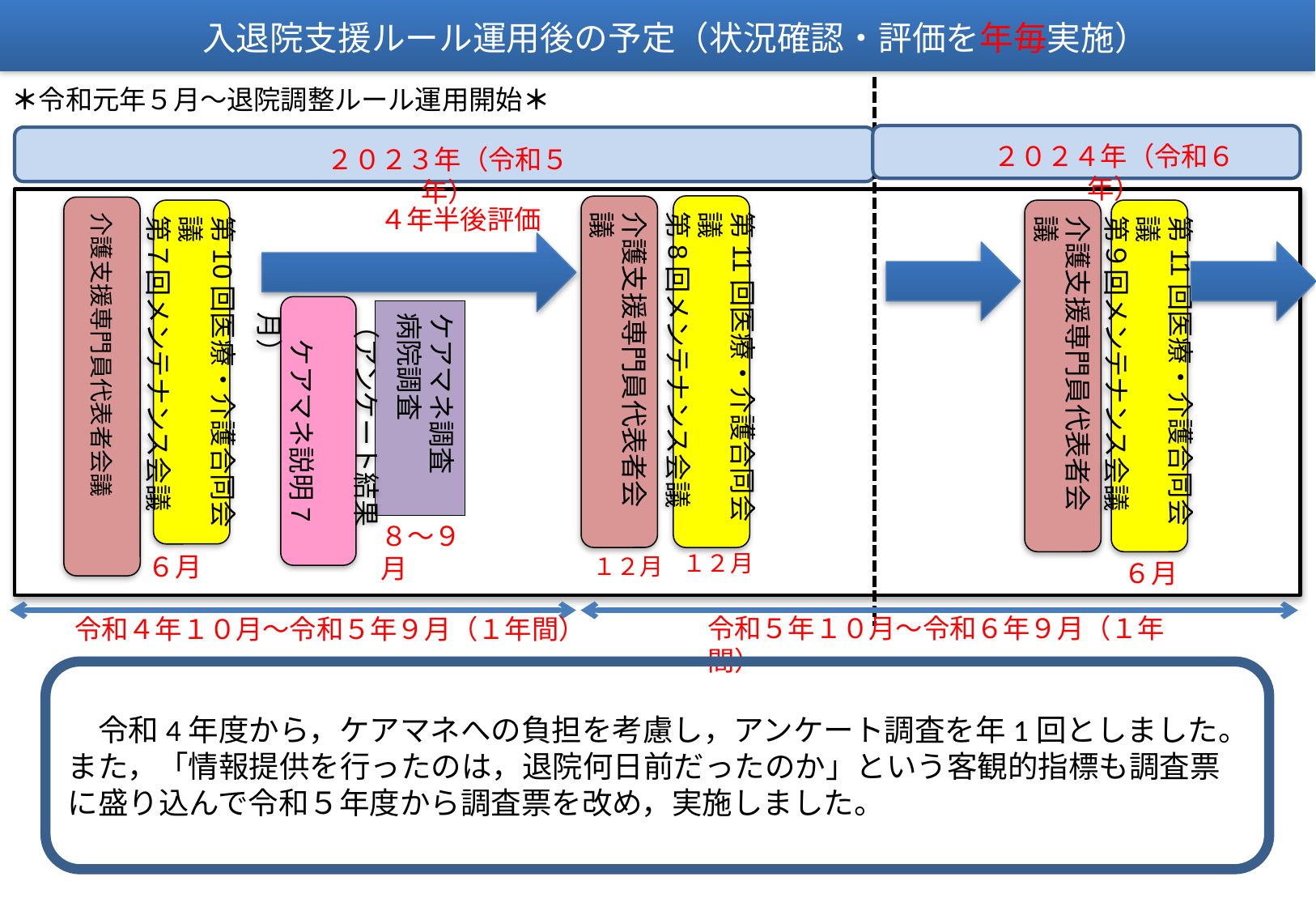

入退院支援ルール運用後の予定（状況確認・評価を年毎実施）
＊令和元年５月～退院調整ルール運用開始＊

２０２４年（令和６年）
２０２３年（令和５年）

第11回医療・介護合同会議
第8回メンテナンス会議
介護支援専門員代表者会議
介護支援専門員代表者会議
４年半後評価
第10回医療・介護合同会議
第７回メンテナンス会議
介護支援専門員代表者会議
第11回医療・介護合同会議
第９回メンテナンス会議

（アンケート結果
　ケアマネ説明7月）
ケアマネ調査
病院調査
８～９月
１２月
６月
１２月
６月
令和５年１０月～令和６年９月（１年間）
令和４年１０月～令和５年９月（１年間）
　令和4年度から，ケアマネへの負担を考慮し，アンケート調査を年1回としました。
また，「情報提供を行ったのは，退院何日前だったのか」という客観的指標も調査票に盛り込んで令和５年度から調査票を改め，実施しました。